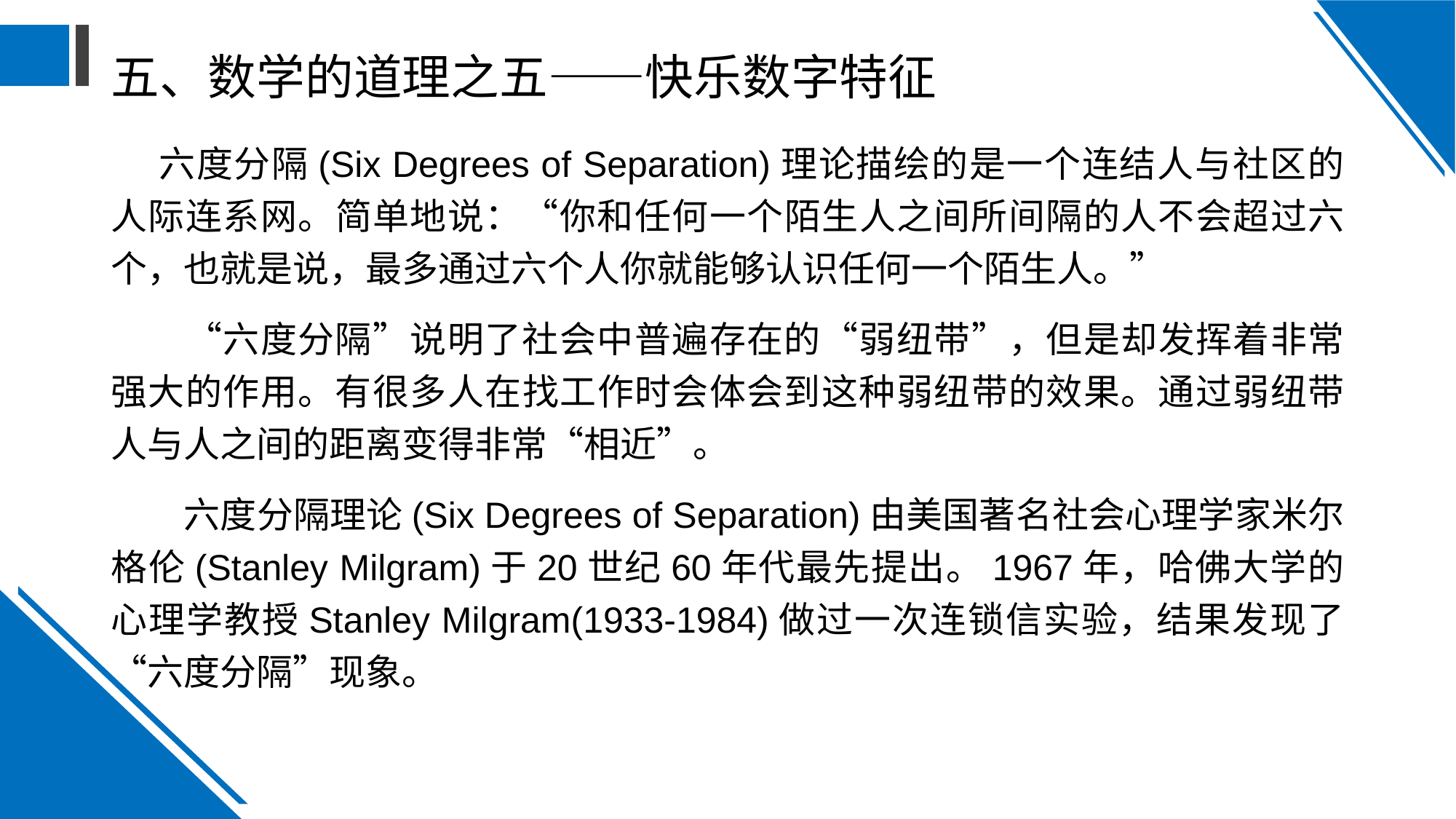

# 五、数学的道理之五——快乐数字特征

    六度分隔(Six Degrees of Separation)理论描绘的是一个连结人与社区的人际连系网。简单地说：“你和任何一个陌生人之间所间隔的人不会超过六个，也就是说，最多通过六个人你就能够认识任何一个陌生人。”
　　“六度分隔”说明了社会中普遍存在的“弱纽带”，但是却发挥着非常强大的作用。有很多人在找工作时会体会到这种弱纽带的效果。通过弱纽带人与人之间的距离变得非常“相近”。
　　六度分隔理论(Six Degrees of Separation)由美国著名社会心理学家米尔格伦(Stanley Milgram)于20世纪60年代最先提出。1967年，哈佛大学的心理学教授Stanley Milgram(1933-1984)做过一次连锁信实验，结果发现了“六度分隔”现象。